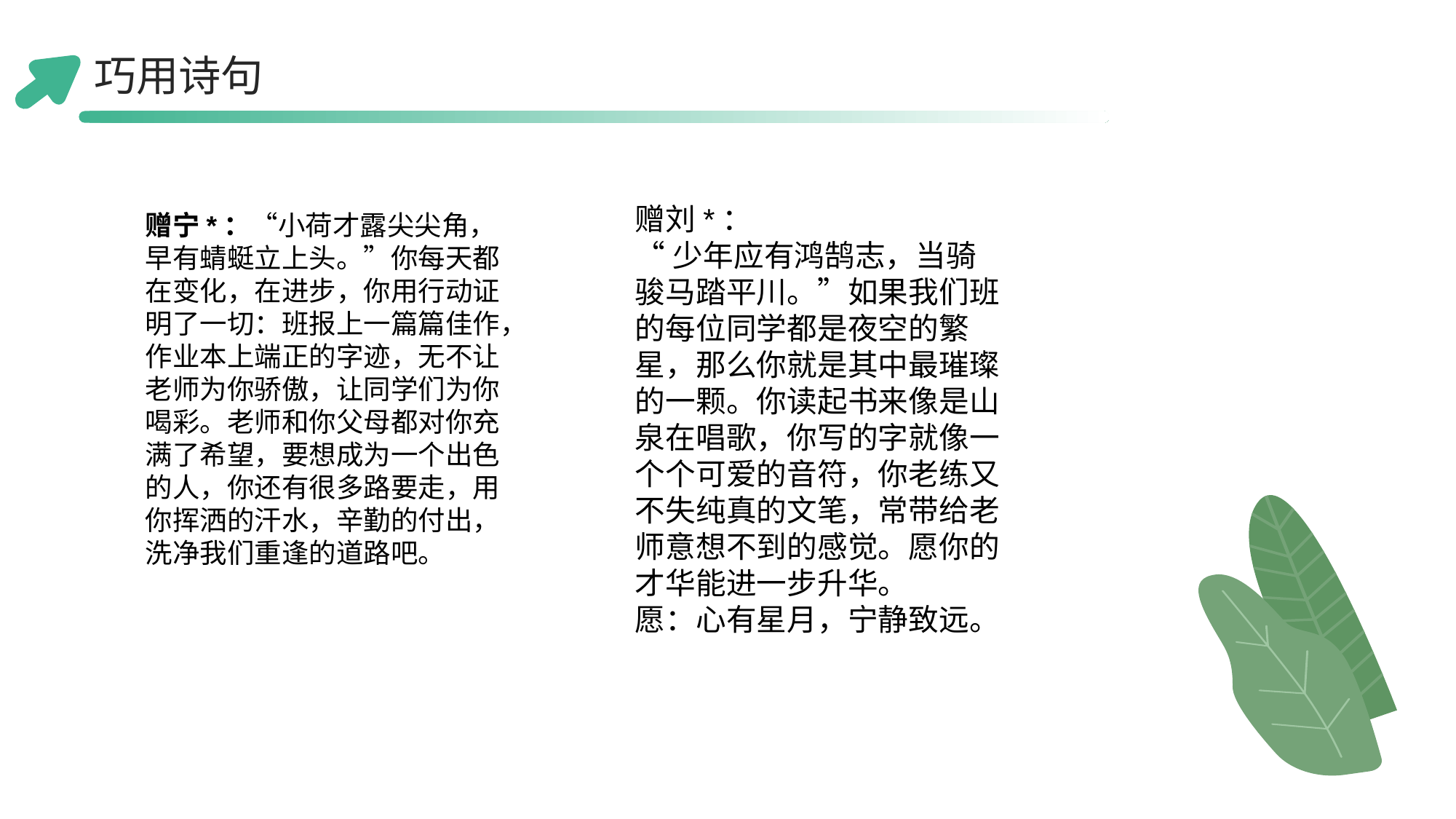

巧用诗句

赠刘*：“少年应有鸿鹄志，当骑骏马踏平川。”如果我们班的每位同学都是夜空的繁星，那么你就是其中最璀璨的一颗。你读起书来像是山泉在唱歌，你写的字就像一个个可爱的音符，你老练又不失纯真的文笔，常带给老师意想不到的感觉。愿你的才华能进一步升华。愿：心有星月，宁静致远。
赠宁*：“小荷才露尖尖角，早有蜻蜓立上头。”你每天都在变化，在进步，你用行动证明了一切：班报上一篇篇佳作，作业本上端正的字迹，无不让老师为你骄傲，让同学们为你喝彩。老师和你父母都对你充满了希望，要想成为一个出色的人，你还有很多路要走，用你挥洒的汗水，辛勤的付出，洗净我们重逢的道路吧。